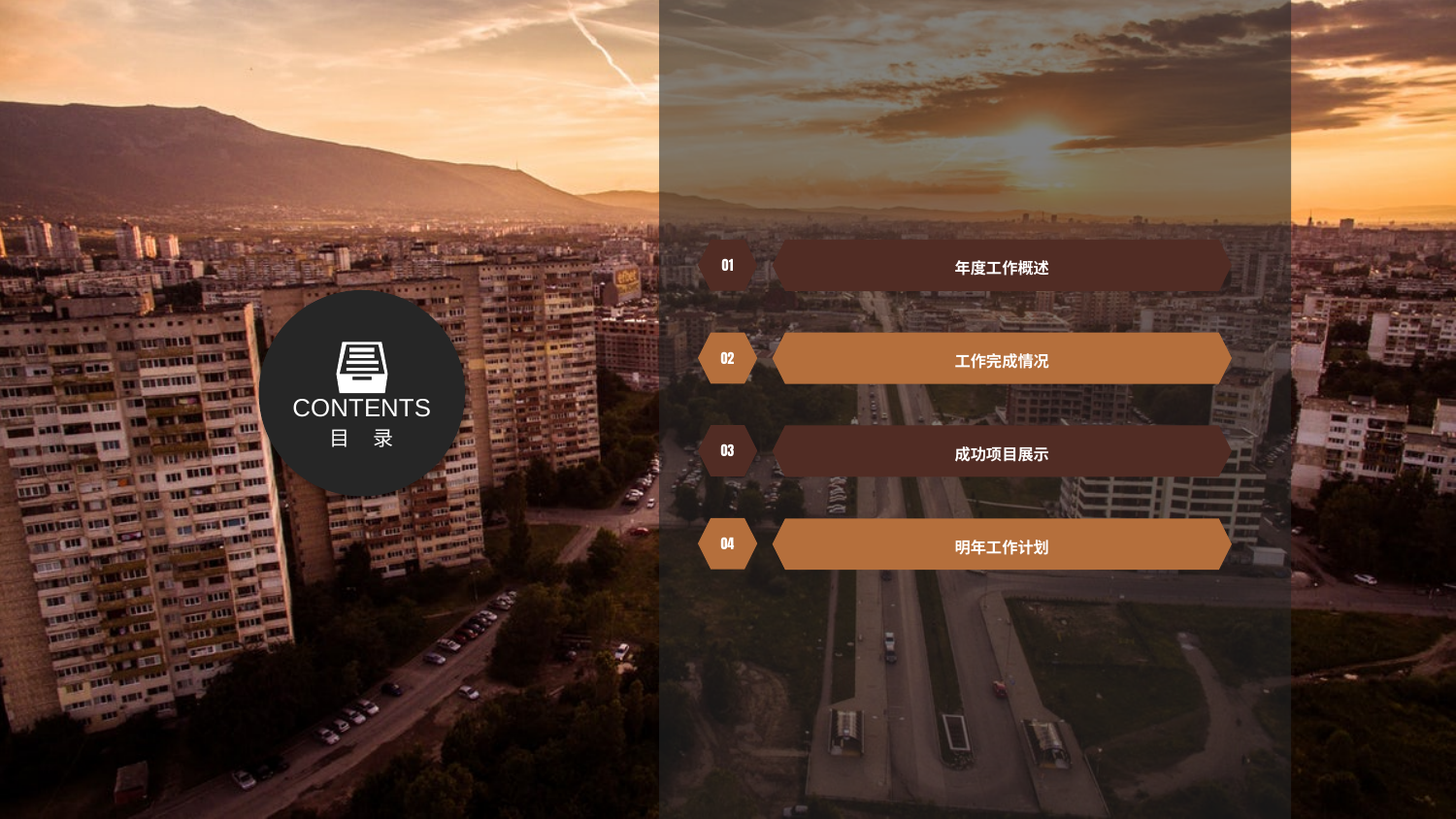

年度工作概述
01

02
工作完成情况

CONTENTS
目     录
03
成功项目展示
04
明年工作计划